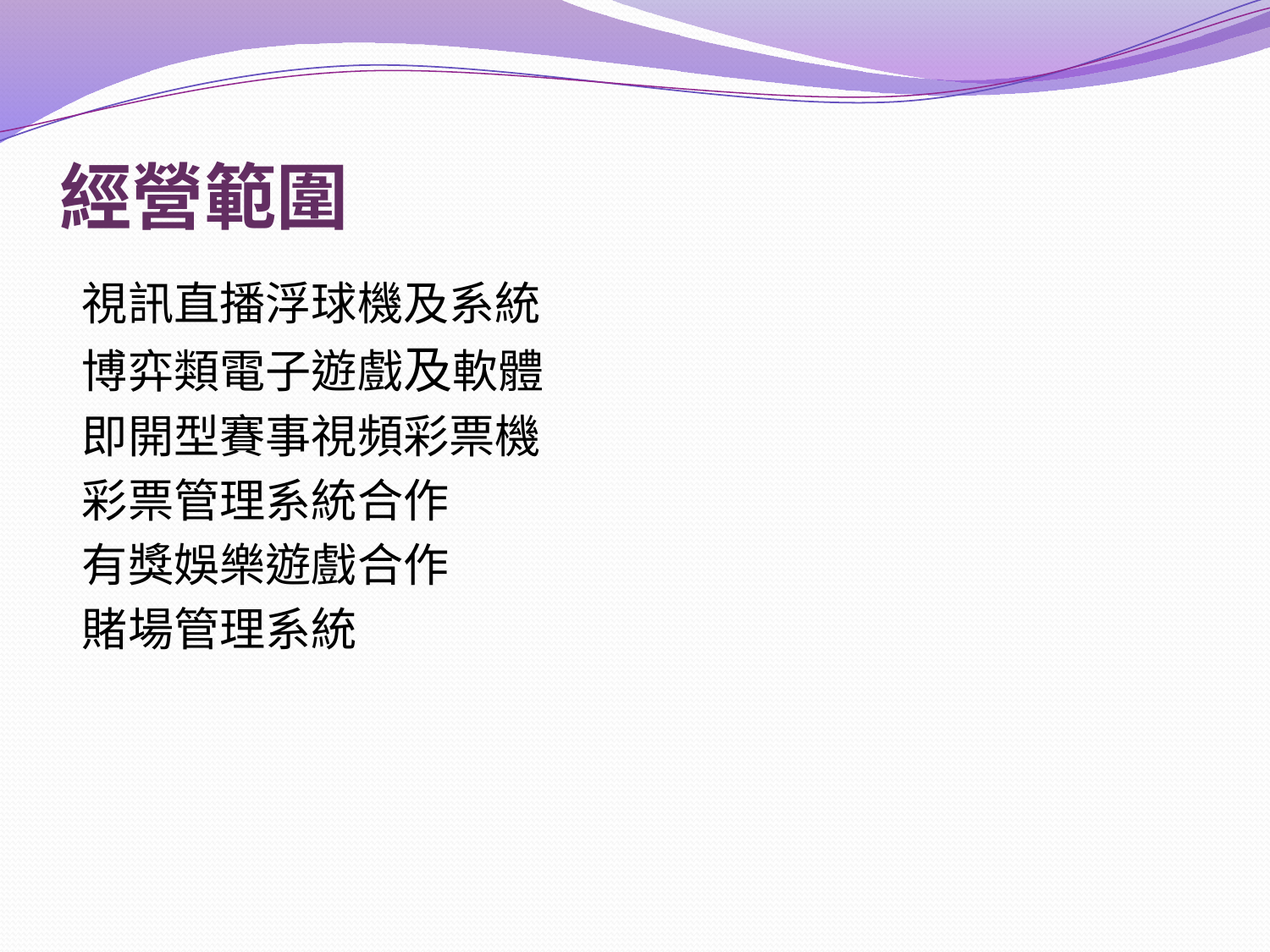

# 經營範圍
視訊直播浮球機及系統
博弈類電子遊戲及軟體
即開型賽事視頻彩票機
彩票管理系統合作
有獎娛樂遊戲合作
賭場管理系統